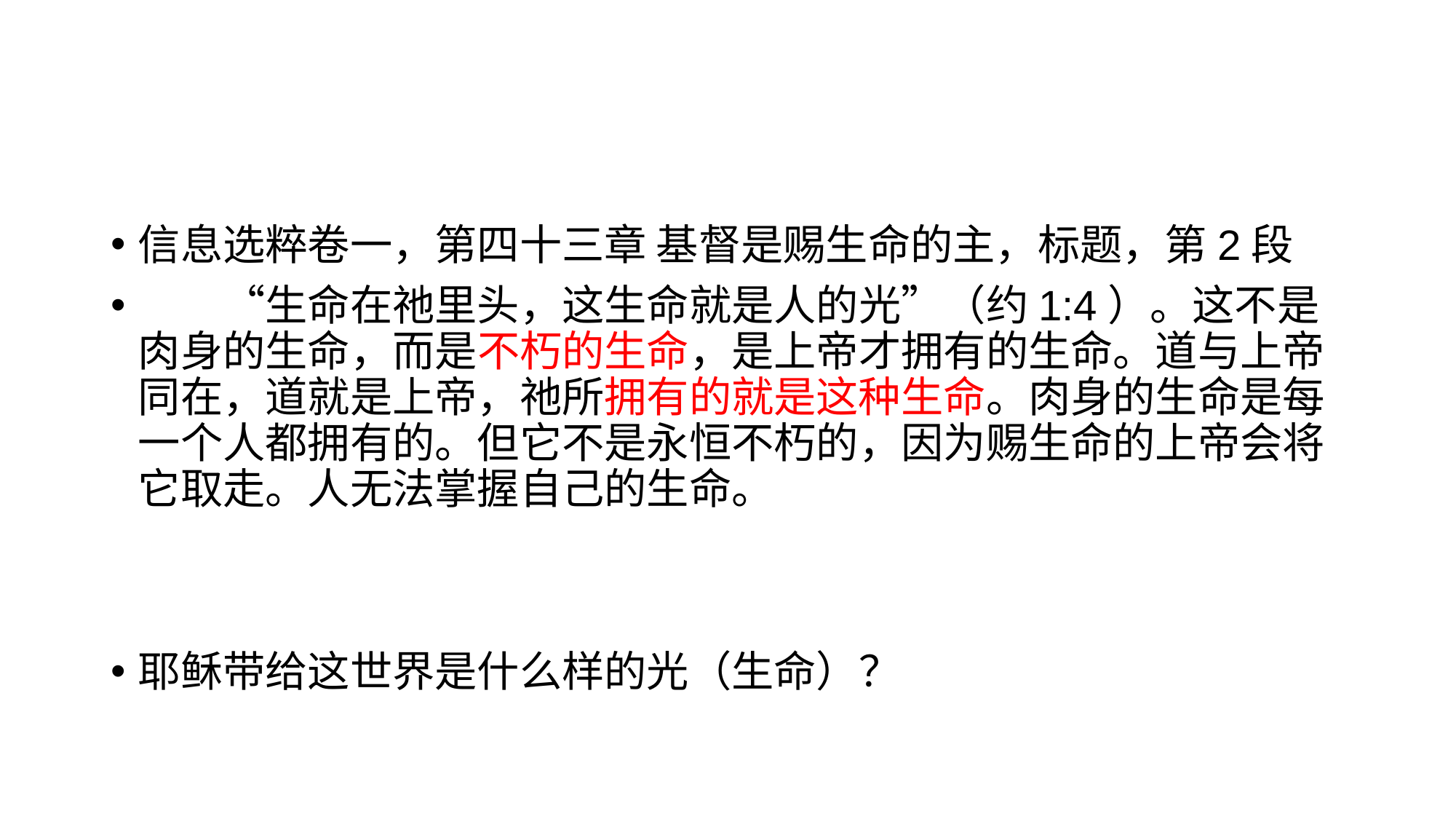

#
信息选粹卷一，第四十三章 基督是赐生命的主，标题，第2段
　　“生命在祂里头，这生命就是人的光”（约1:4）。这不是肉身的生命，而是不朽的生命，是上帝才拥有的生命。道与上帝同在，道就是上帝，祂所拥有的就是这种生命。肉身的生命是每一个人都拥有的。但它不是永恒不朽的，因为赐生命的上帝会将它取走。人无法掌握自己的生命。

耶稣带给这世界是什么样的光（生命）？